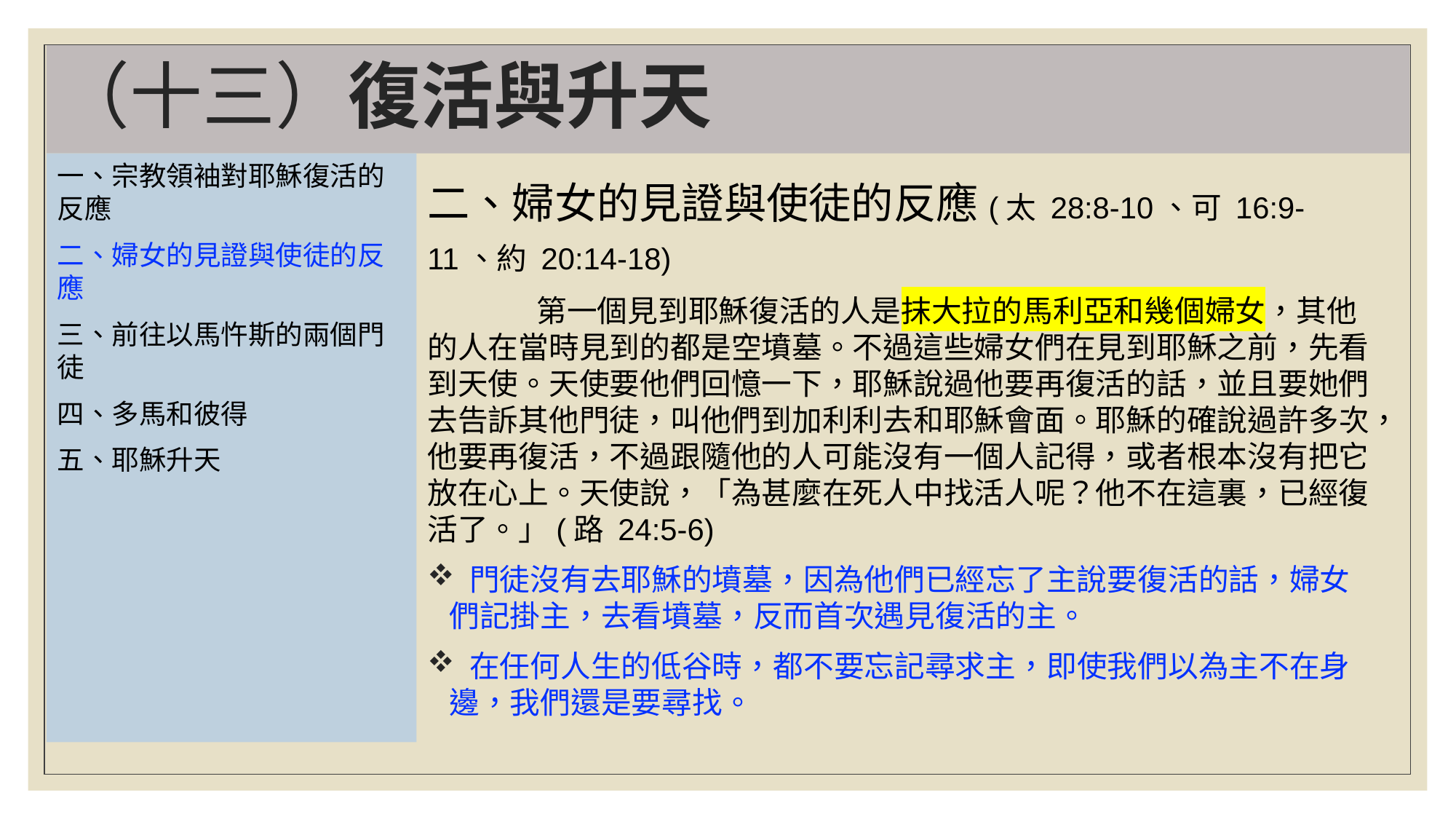

# （十三）復活與升天
一、宗教領袖對耶穌復活的反應
二、婦女的見證與使徒的反應
三、前往以馬忤斯的兩個門徒
四、多馬和彼得
五、耶穌升天

二、婦女的見證與使徒的反應(太 28:8-10、可 16:9-11、約 20:14-18)
	第一個見到耶穌復活的人是抹大拉的馬利亞和幾個婦女，其他的人在當時見到的都是空墳墓。不過這些婦女們在見到耶穌之前，先看到天使。天使要他們回憶一下，耶穌說過他要再復活的話，並且要她們去告訴其他門徒，叫他們到加利利去和耶穌會面。耶穌的確說過許多次，他要再復活，不過跟隨他的人可能沒有一個人記得，或者根本沒有把它放在心上。天使說，「為甚麼在死人中找活人呢？他不在這裏，已經復活了。」(路 24:5-6)
 門徒沒有去耶穌的墳墓，因為他們已經忘了主說要復活的話，婦女們記掛主，去看墳墓，反而首次遇見復活的主。
 在任何人生的低谷時，都不要忘記尋求主，即使我們以為主不在身邊，我們還是要尋找。